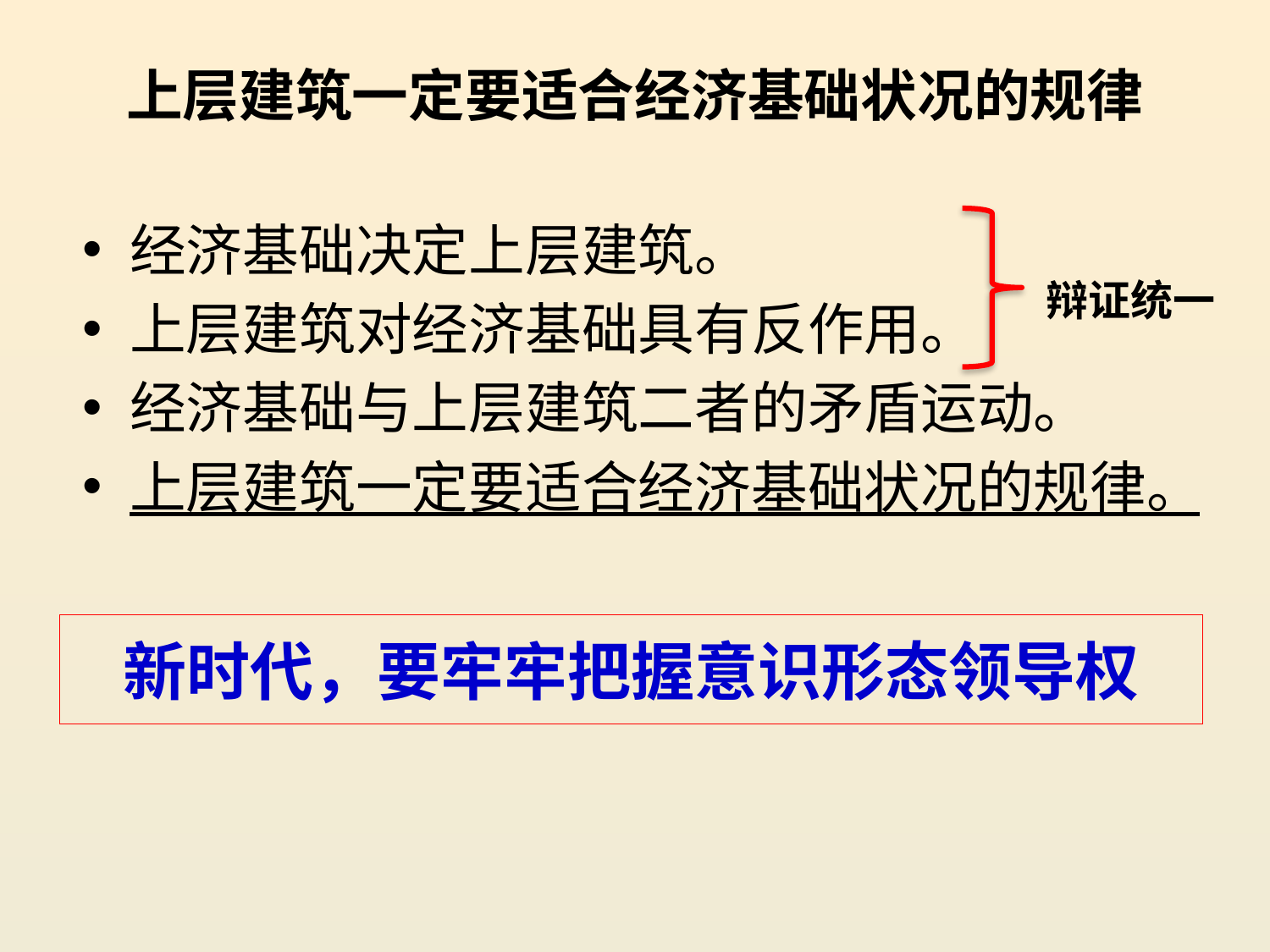

# 上层建筑一定要适合经济基础状况的规律
经济基础决定上层建筑。
上层建筑对经济基础具有反作用。
经济基础与上层建筑二者的矛盾运动。
上层建筑一定要适合经济基础状况的规律。

辩证统一
新时代，要牢牢把握意识形态领导权